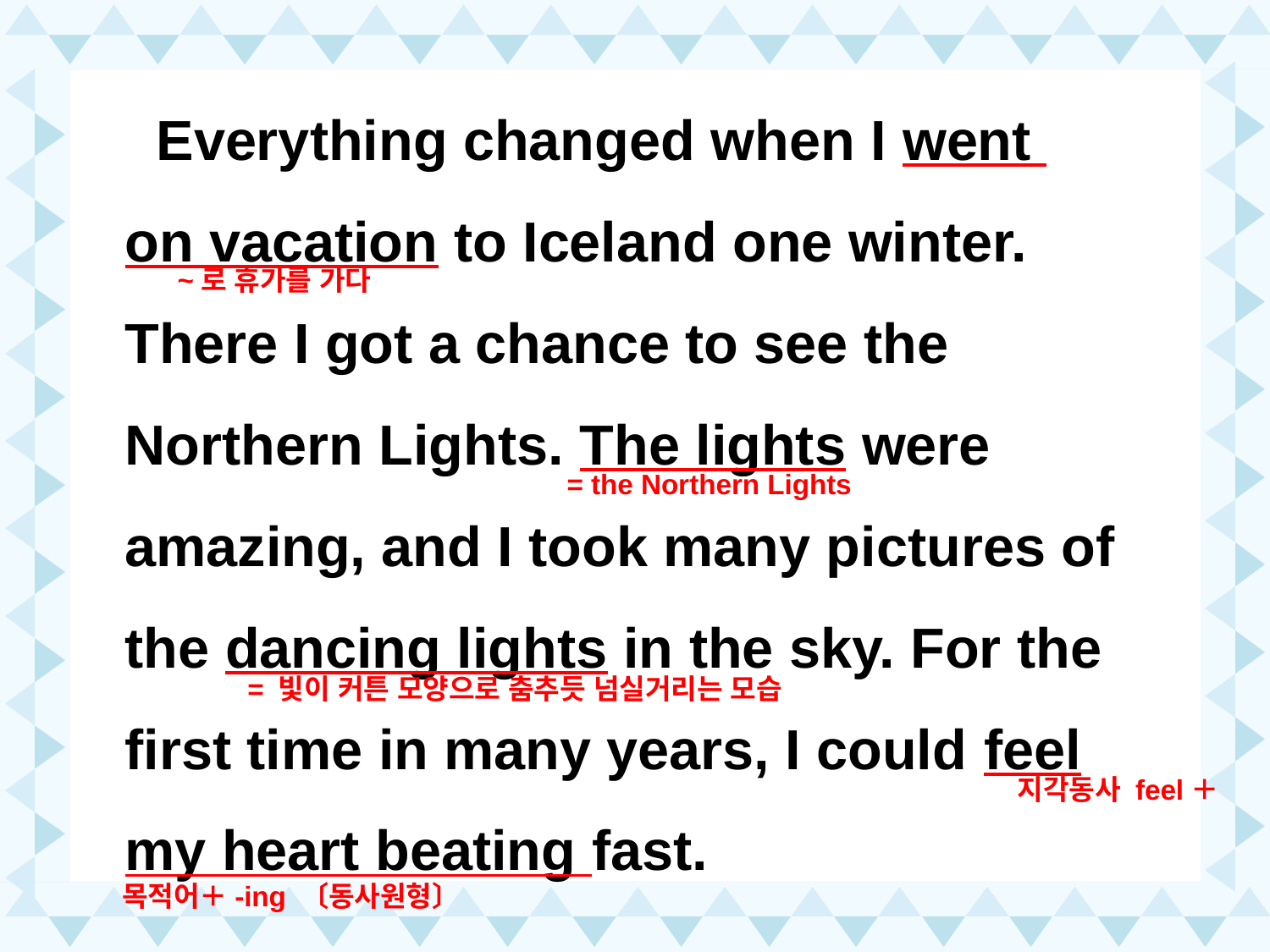

Everything changed when I went
on vacation to Iceland one winter. There I got a chance to see the
Northern Lights. The lights were
amazing, and I took many pictures of
the dancing lights in the sky. For the
first time in many years, I could feel my heart beating fast.
~로 휴가를 가다
= the Northern Lights
= 빛이 커튼 모양으로 춤추듯 넘실거리는 모습
지각동사 feel＋
목적어＋-ing 〔동사원형〕